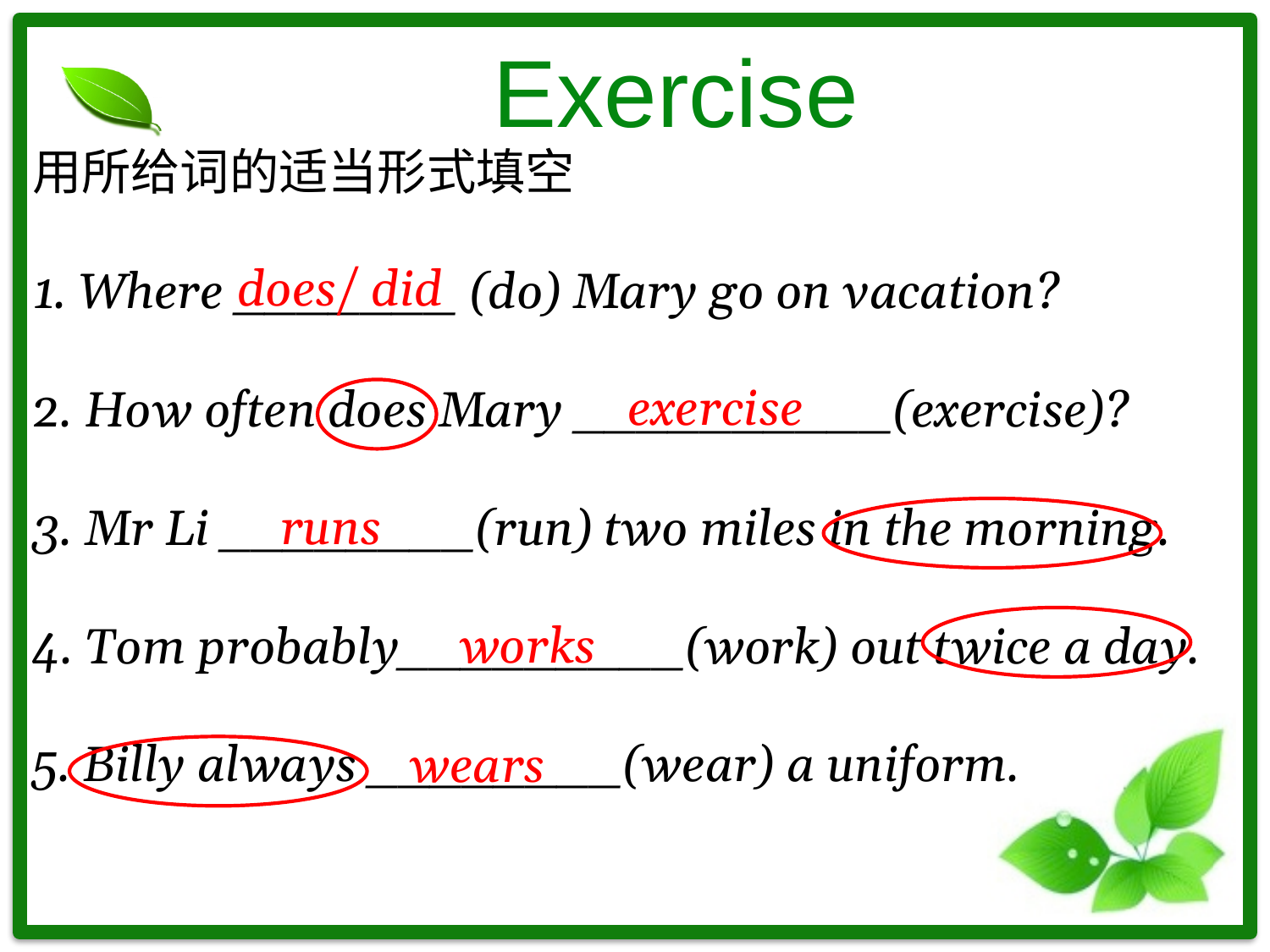

# Exercise
用所给词的适当形式填空

1. Where _______ (do) Mary go on vacation?

2. How often does Mary __________(exercise)?

3. Mr Li ________(run) two miles in the morning.

4. Tom probably_________(work) out twice a day.

5. Billy always ________(wear) a uniform.
does/ did
exercise

runs

works

wears